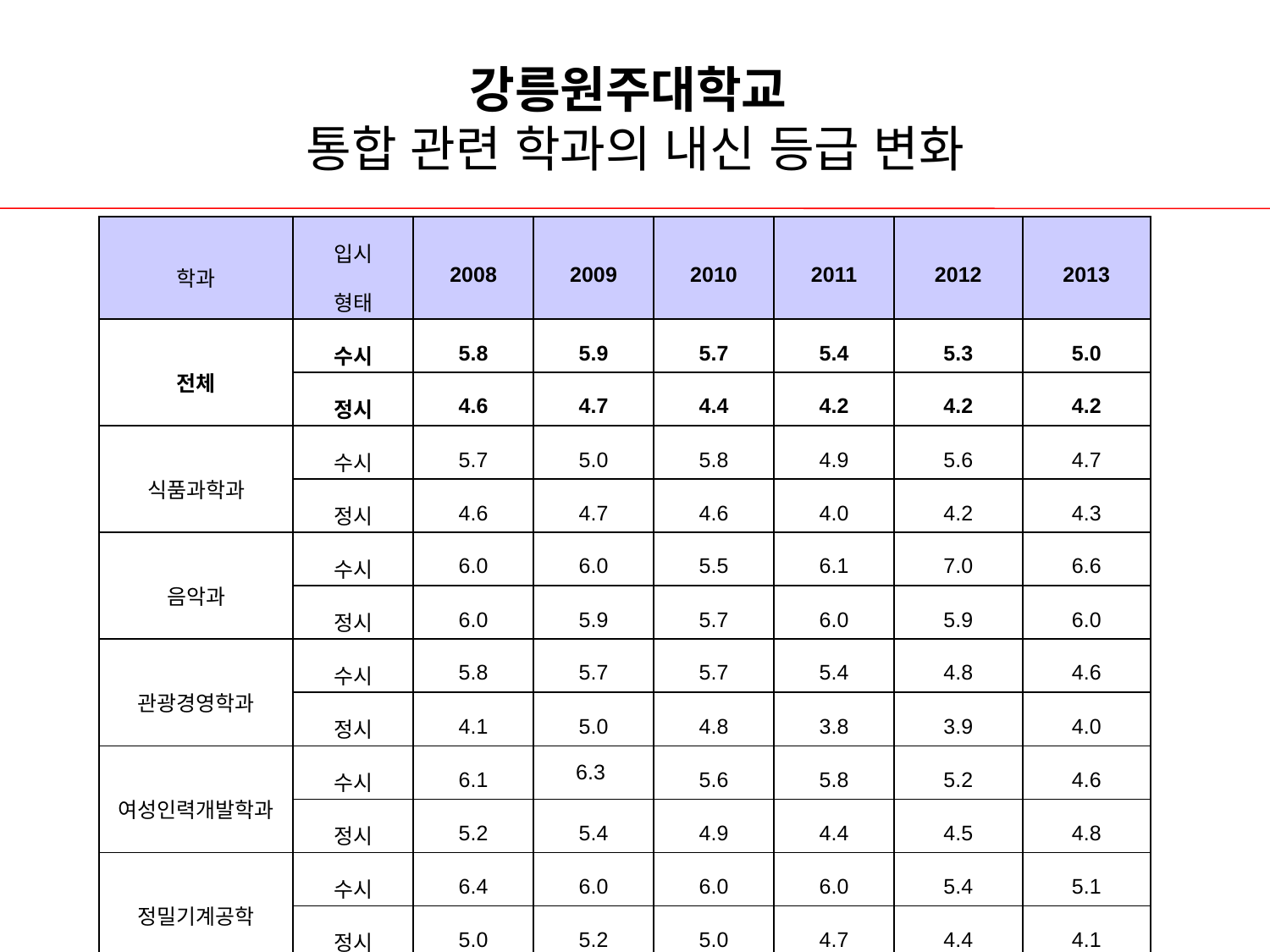

# 강릉원주대학교 통합 관련 학과의 내신 등급 변화
|  |  |  |  |  |  |  |  |
| --- | --- | --- | --- | --- | --- | --- | --- |
| 학과 | 입시 형태 | 2008 | 2009 | 2010 | 2011 | 2012 | 2013 |
| 전체 | 수시 | 5.8 | 5.9 | 5.7 | 5.4 | 5.3 | 5.0 |
|  | 정시 | 4.6 | 4.7 | 4.4 | 4.2 | 4.2 | 4.2 |
| 식품과학과 | 수시 | 5.7 | 5.0 | 5.8 | 4.9 | 5.6 | 4.7 |
|  | 정시 | 4.6 | 4.7 | 4.6 | 4.0 | 4.2 | 4.3 |
| 음악과 | 수시 | 6.0 | 6.0 | 5.5 | 6.1 | 7.0 | 6.6 |
|  | 정시 | 6.0 | 5.9 | 5.7 | 6.0 | 5.9 | 6.0 |
| 관광경영학과 | 수시 | 5.8 | 5.7 | 5.7 | 5.4 | 4.8 | 4.6 |
|  | 정시 | 4.1 | 5.0 | 4.8 | 3.8 | 3.9 | 4.0 |
| 여성인력개발학과 | 수시 | 6.1 | 6.3 | 5.6 | 5.8 | 5.2 | 4.6 |
|  | 정시 | 5.2 | 5.4 | 4.9 | 4.4 | 4.5 | 4.8 |
| 정밀기계공학 | 수시 | 6.4 | 6.0 | 6.0 | 6.0 | 5.4 | 5.1 |
|  | 정시 | 5.0 | 5.2 | 5.0 | 4.7 | 4.4 | 4.1 |
| 컴퓨터공학과 | 수시 | 5.8 | 6.0 | 5.6 | 5.3 | 6.3 | 5.1 |
|  | 정시 | 5.0 | 5.2 | 4.7 | 4.3 | 4.1 | 4.1 |